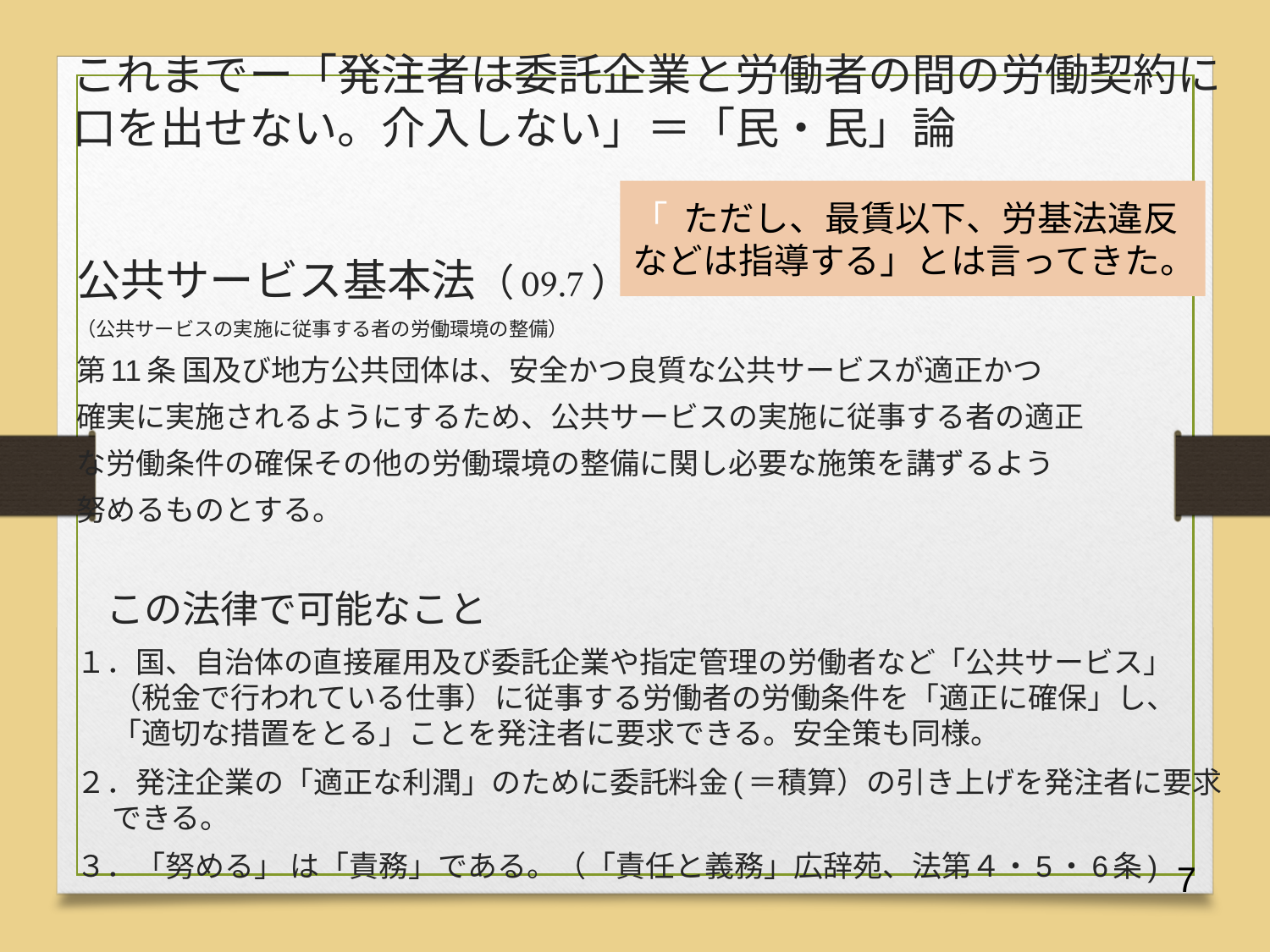

# これまでー「発注者は委託企業と労働者の間の労働契約に口を出せない。介入しない」＝「民・民」論

「  ただし、最賃以下、労基法違反などは指導する」とは言ってきた。

公共サービス基本法（09.7）
（公共サービスの実施に従事する者の労働環境の整備）
第11条 国及び地方公共団体は、安全かつ良質な公共サービスが適正かつ
確実に実施されるようにするため、公共サービスの実施に従事する者の適正
な労働条件の確保その他の労働環境の整備に関し必要な施策を講ずるよう
努めるものとする。

　この法律で可能なこと
１．国、自治体の直接雇用及び委託企業や指定管理の労働者など「公共サービス」（税金で行われている仕事）に従事する労働者の労働条件を「適正に確保」し、「適切な措置をとる」ことを発注者に要求できる。安全策も同様。
２．発注企業の「適正な利潤」のために委託料金(＝積算）の引き上げを発注者に要求できる。
３．「努める」 は「責務」である。（「責任と義務」広辞苑、法第４・5・6条)

7